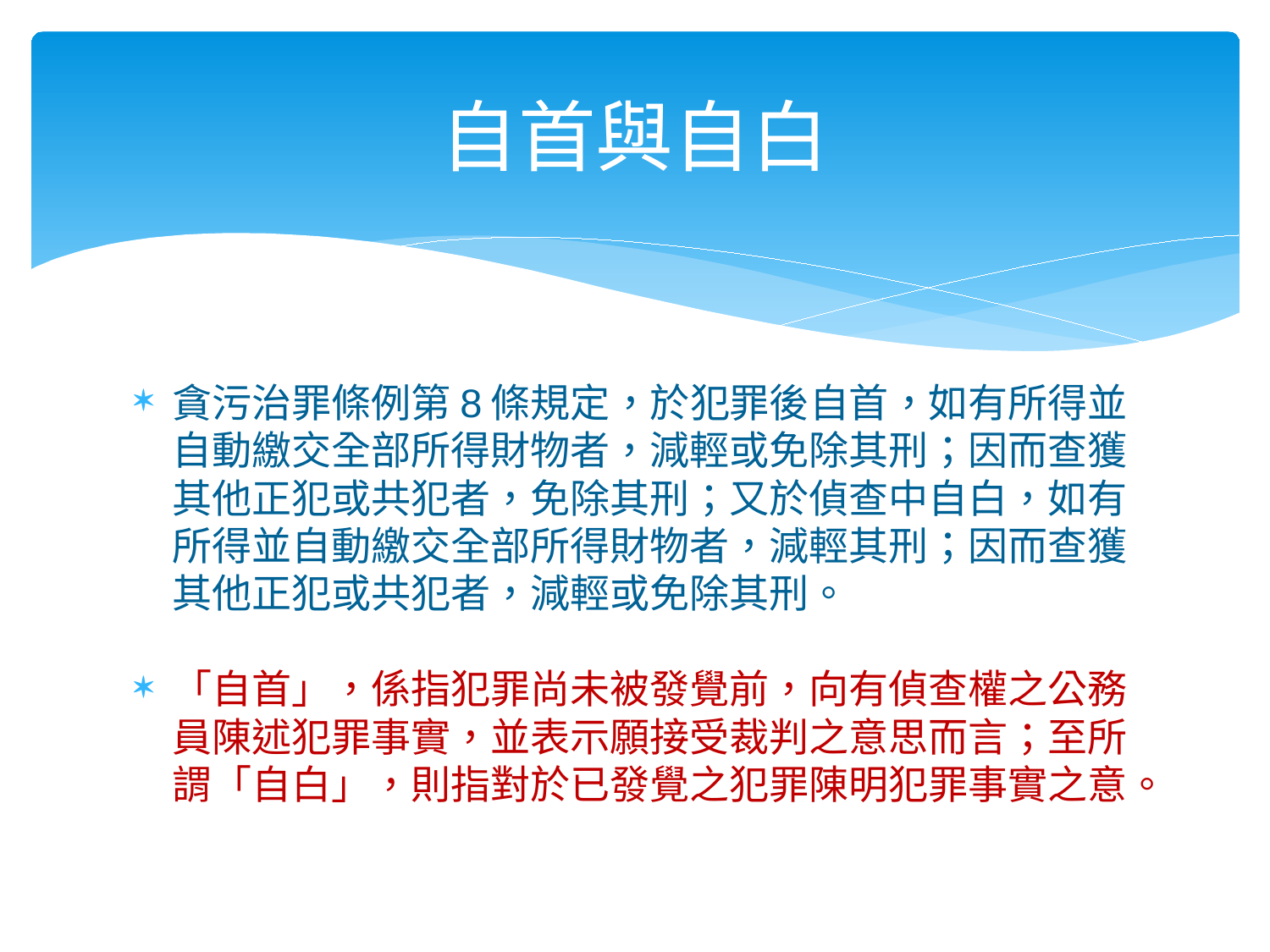

# 自首與自白
貪污治罪條例第8條規定，於犯罪後自首，如有所得並自動繳交全部所得財物者，減輕或免除其刑；因而查獲其他正犯或共犯者，免除其刑；又於偵查中自白，如有所得並自動繳交全部所得財物者，減輕其刑；因而查獲其他正犯或共犯者，減輕或免除其刑。

「自首」，係指犯罪尚未被發覺前，向有偵查權之公務員陳述犯罪事實，並表示願接受裁判之意思而言；至所謂「自白」，則指對於已發覺之犯罪陳明犯罪事實之意。